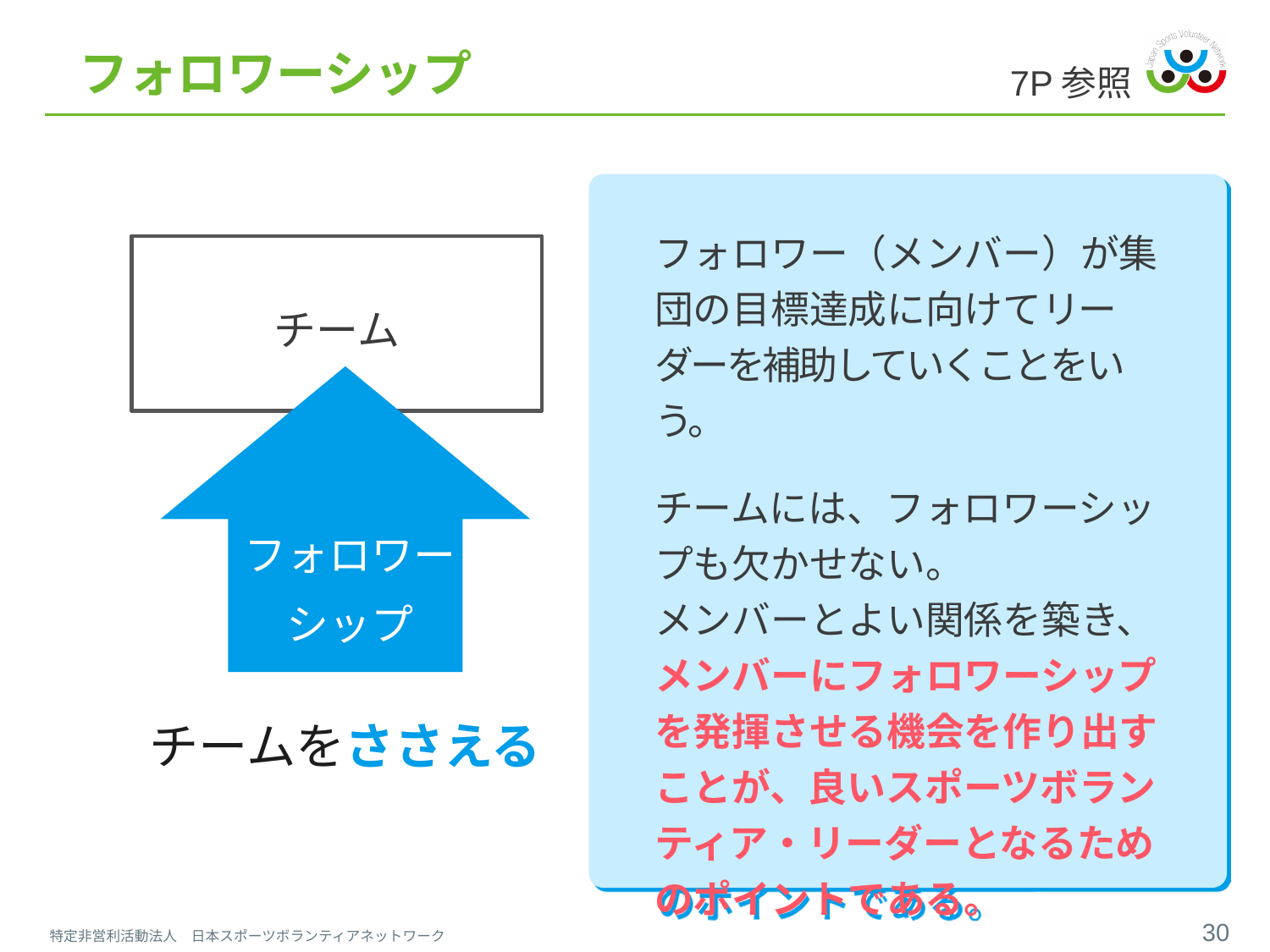

# フォロワーシップ
7P参照
フォロワー（メンバー）が集団の目標達成に向けてリーダーを補助していくことをいう。
チームには、フォロワーシップも欠かせない。
メンバーとよい関係を築き、メンバーにフォロワーシップを発揮させる機会を作り出すことが、良いスポーツボランティア・リーダーとなるためのポイントである。
チーム
フォロワー
シップ
チームをささえる